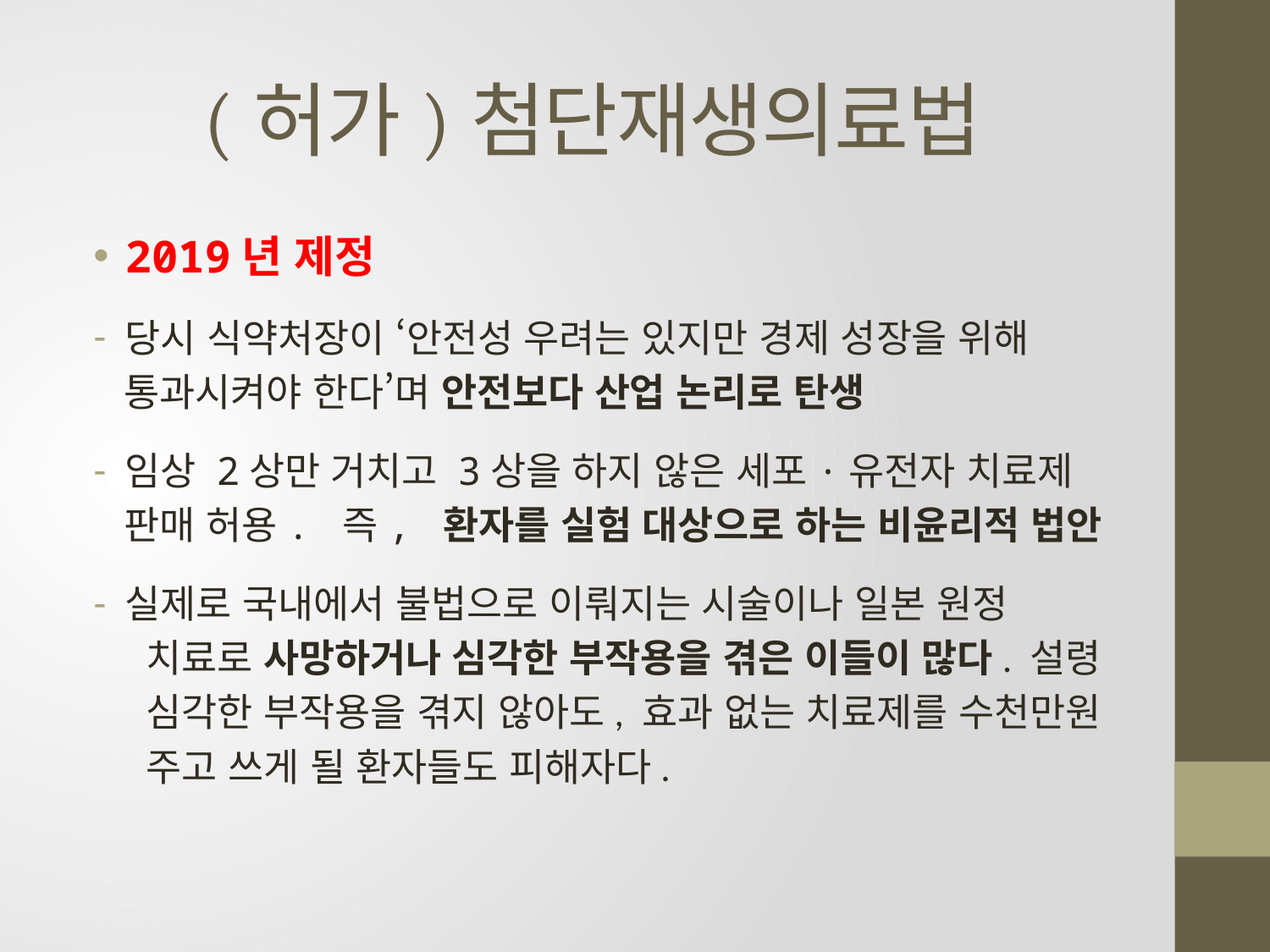

# (허가)첨단재생의료법
2019년 제정

당시 식약처장이 ‘안전성 우려는 있지만 경제 성장을 위해
  통과시켜야 한다’며 안전보다 산업 논리로 탄생

임상 2상만 거치고 3상을 하지 않은 세포·유전자 치료제
  판매 허용. 즉, 환자를 실험 대상으로 하는 비윤리적 법안

실제로 국내에서 불법으로 이뤄지는 시술이나 일본 원정
    치료로 사망하거나 심각한 부작용을 겪은 이들이 많다. 설령
    심각한 부작용을 겪지 않아도, 효과 없는 치료제를 수천만원
    주고 쓰게 될 환자들도 피해자다.